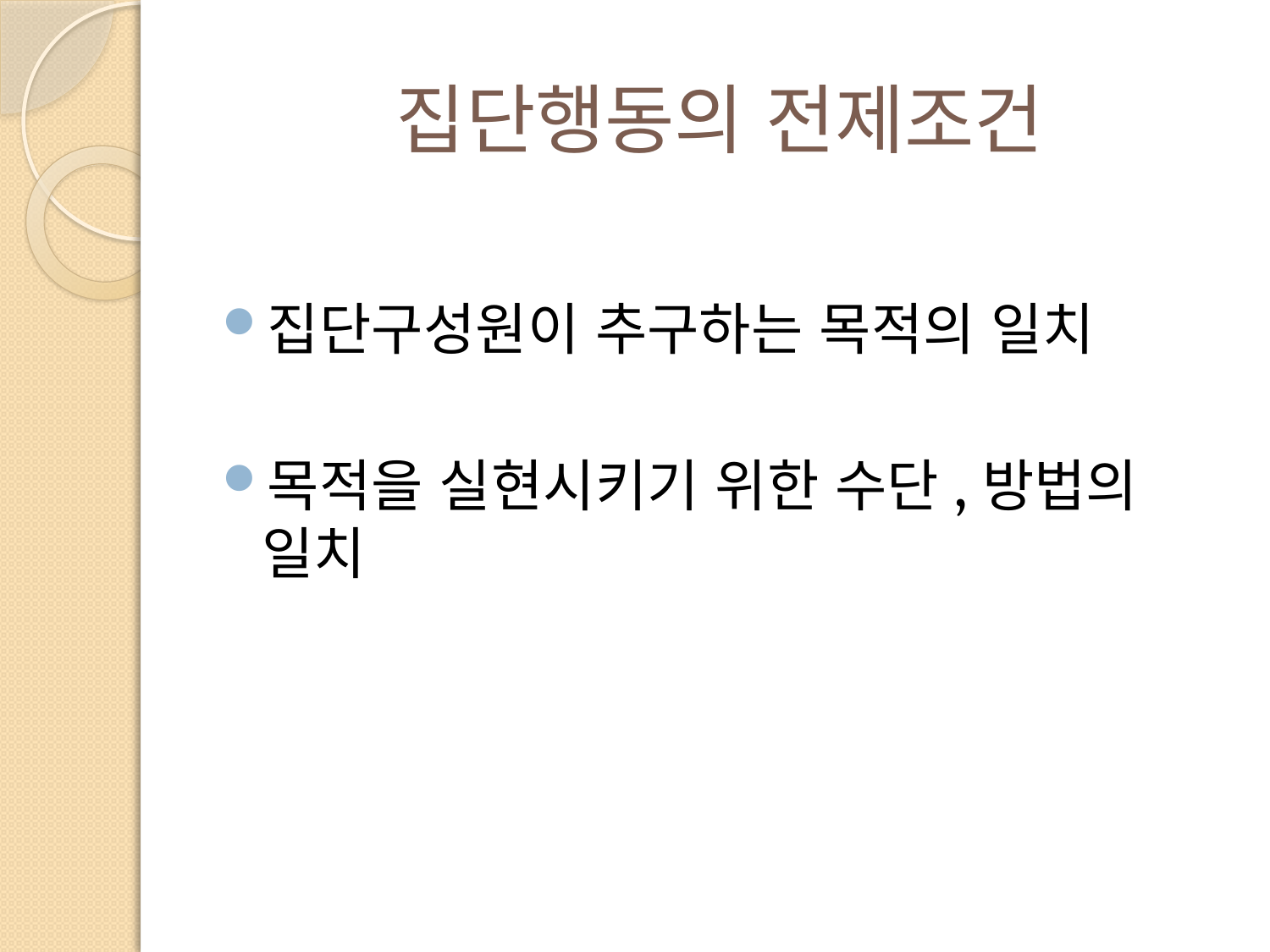

# 집단행동의 전제조건
집단구성원이 추구하는 목적의 일치

목적을 실현시키기 위한 수단,방법의 일치